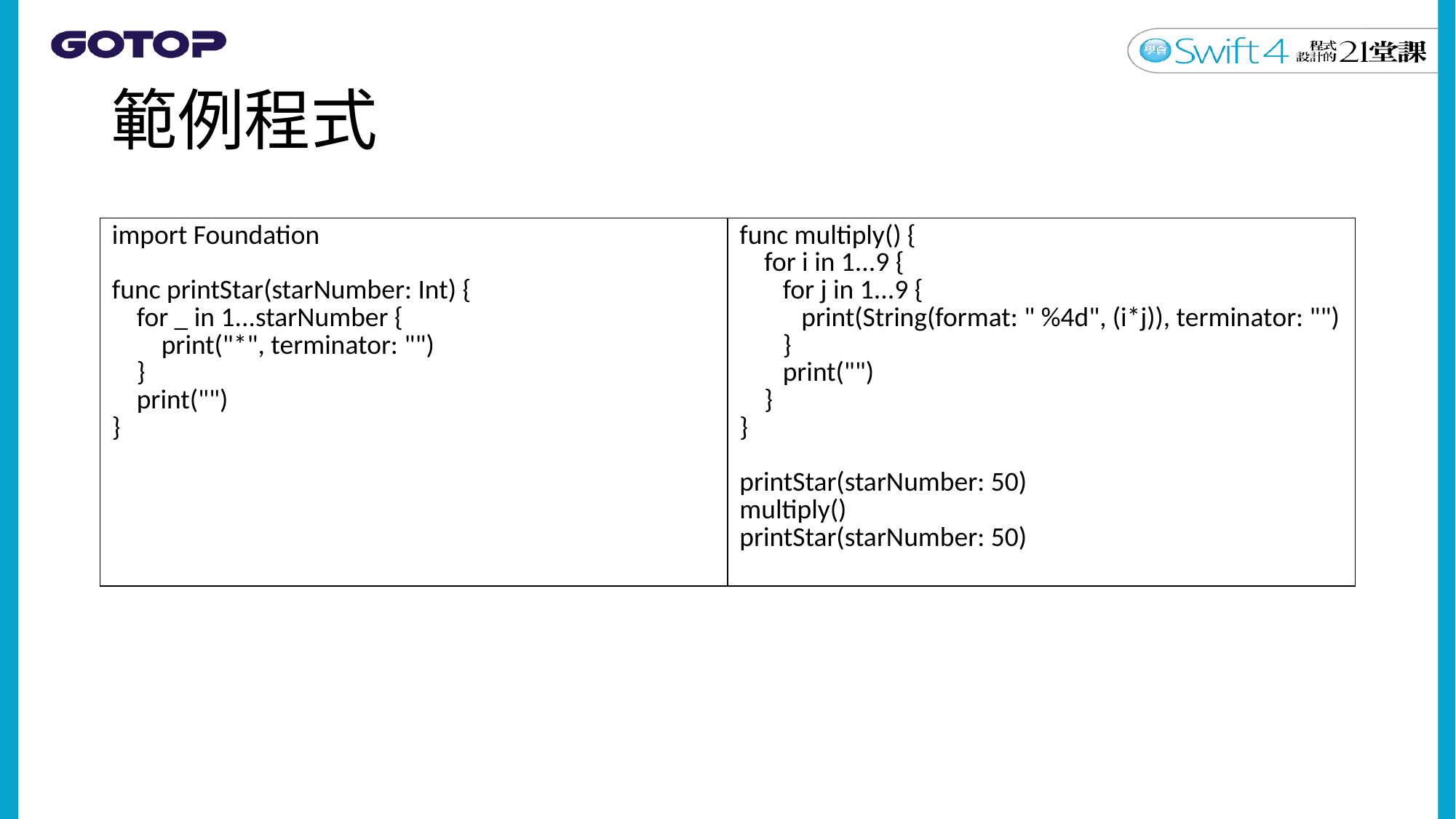

# 範例程式
| import Foundation func printStar(starNumber: Int) { for \_ in 1...starNumber { print("\*", terminator: "") } print("") } | func multiply() { for i in 1...9 { for j in 1...9 { print(String(format: " %4d", (i\*j)), terminator: "") } print("") } } printStar(starNumber: 50) multiply() printStar(starNumber: 50) |
| --- | --- |